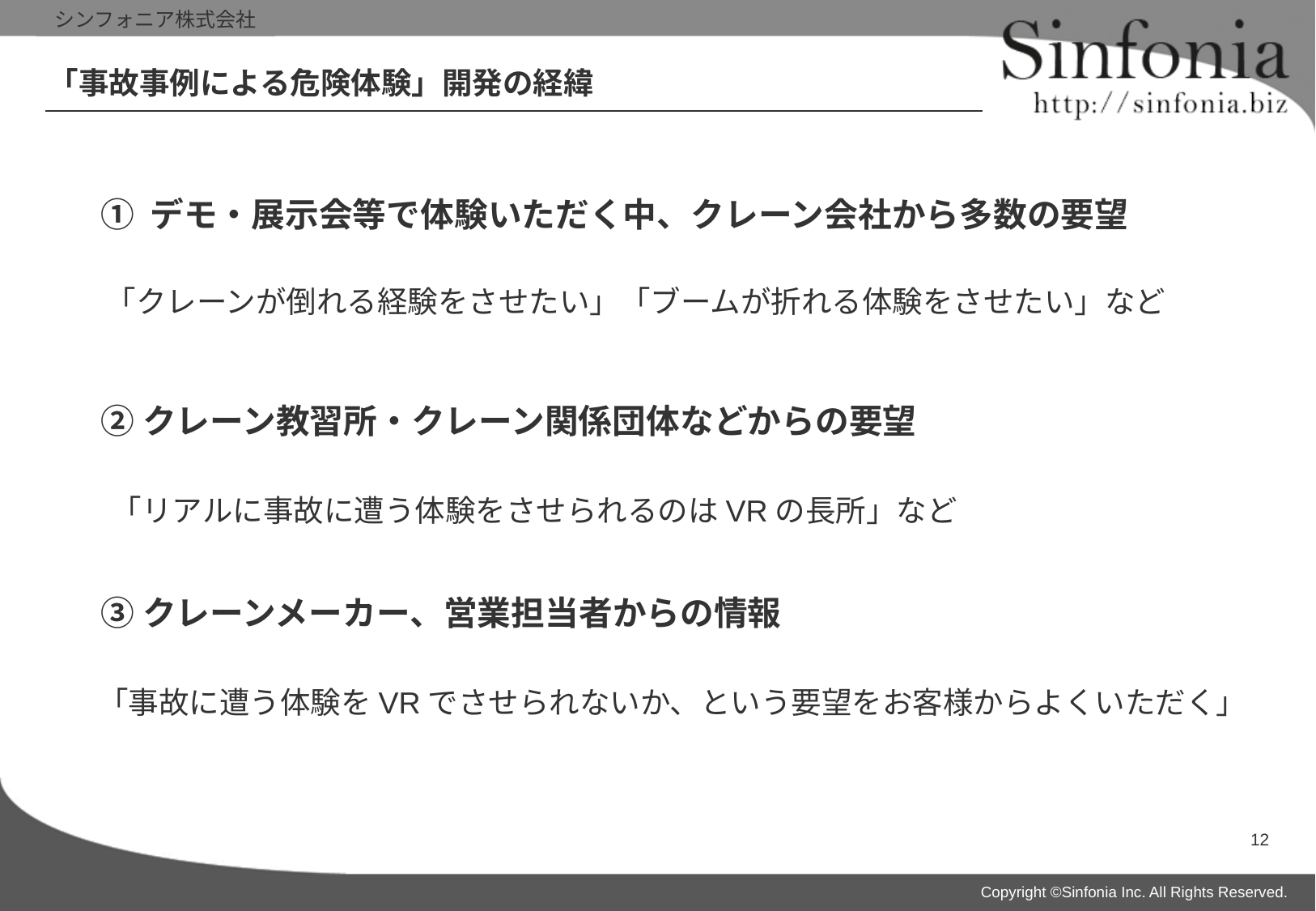

# 「事故事例による危険体験」開発の経緯
① デモ・展示会等で体験いただく中、クレーン会社から多数の要望
「クレーンが倒れる経験をさせたい」「ブームが折れる体験をさせたい」など
②クレーン教習所・クレーン関係団体などからの要望
「リアルに事故に遭う体験をさせられるのはVRの長所」など
③クレーンメーカー、営業担当者からの情報
「事故に遭う体験をVRでさせられないか、という要望をお客様からよくいただく」
12